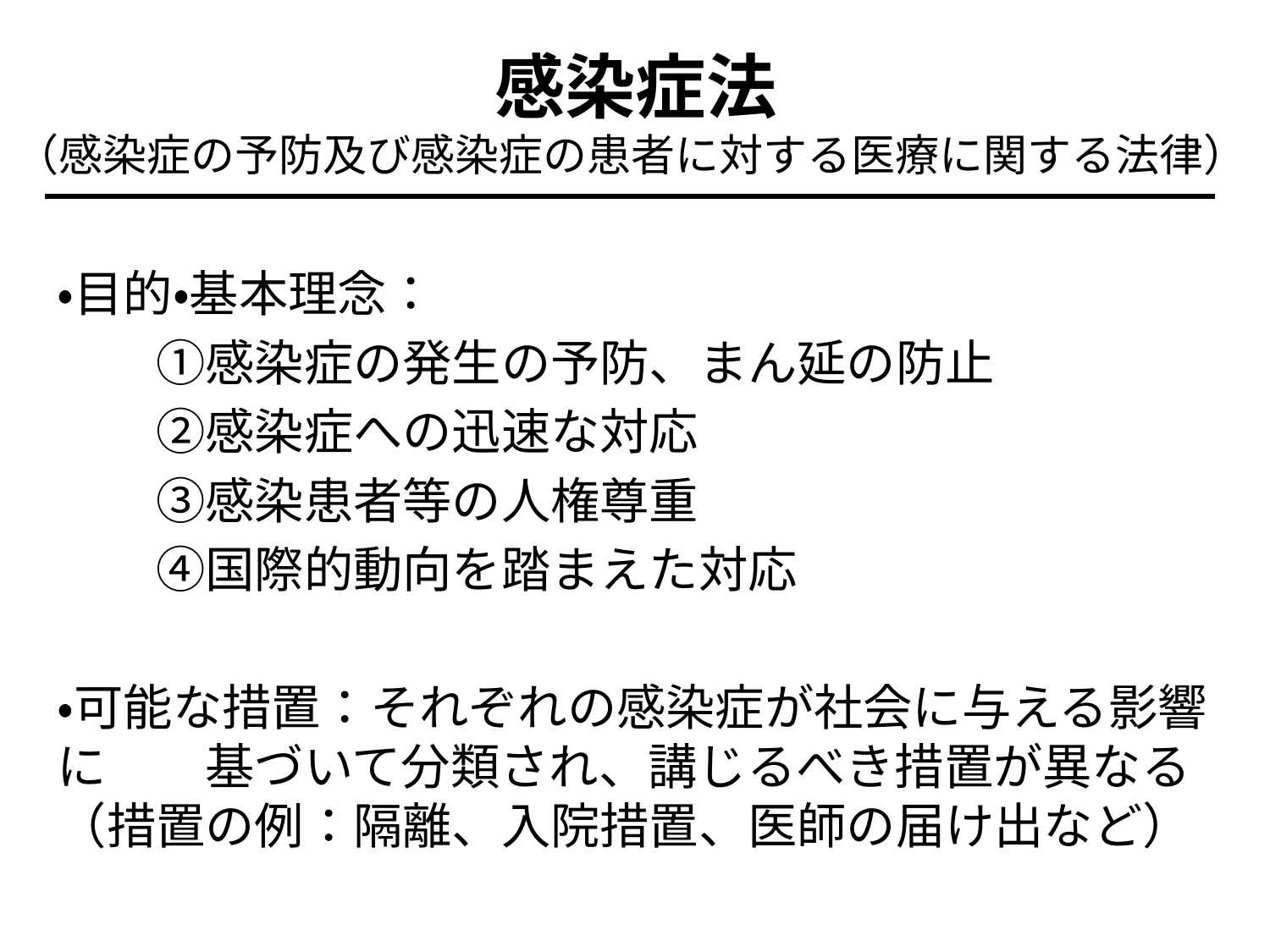

感染症法
（感染症の予防及び感染症の患者に対する医療に関する法律）

・目的・基本理念：
　　①感染症の発生の予防、まん延の防止
　　②感染症への迅速な対応
　　③感染患者等の人権尊重
　　④国際的動向を踏まえた対応

・可能な措置：それぞれの感染症が社会に与える影響に　　基づいて分類され、講じるべき措置が異なる（措置の例：隔離、入院措置、医師の届け出など）